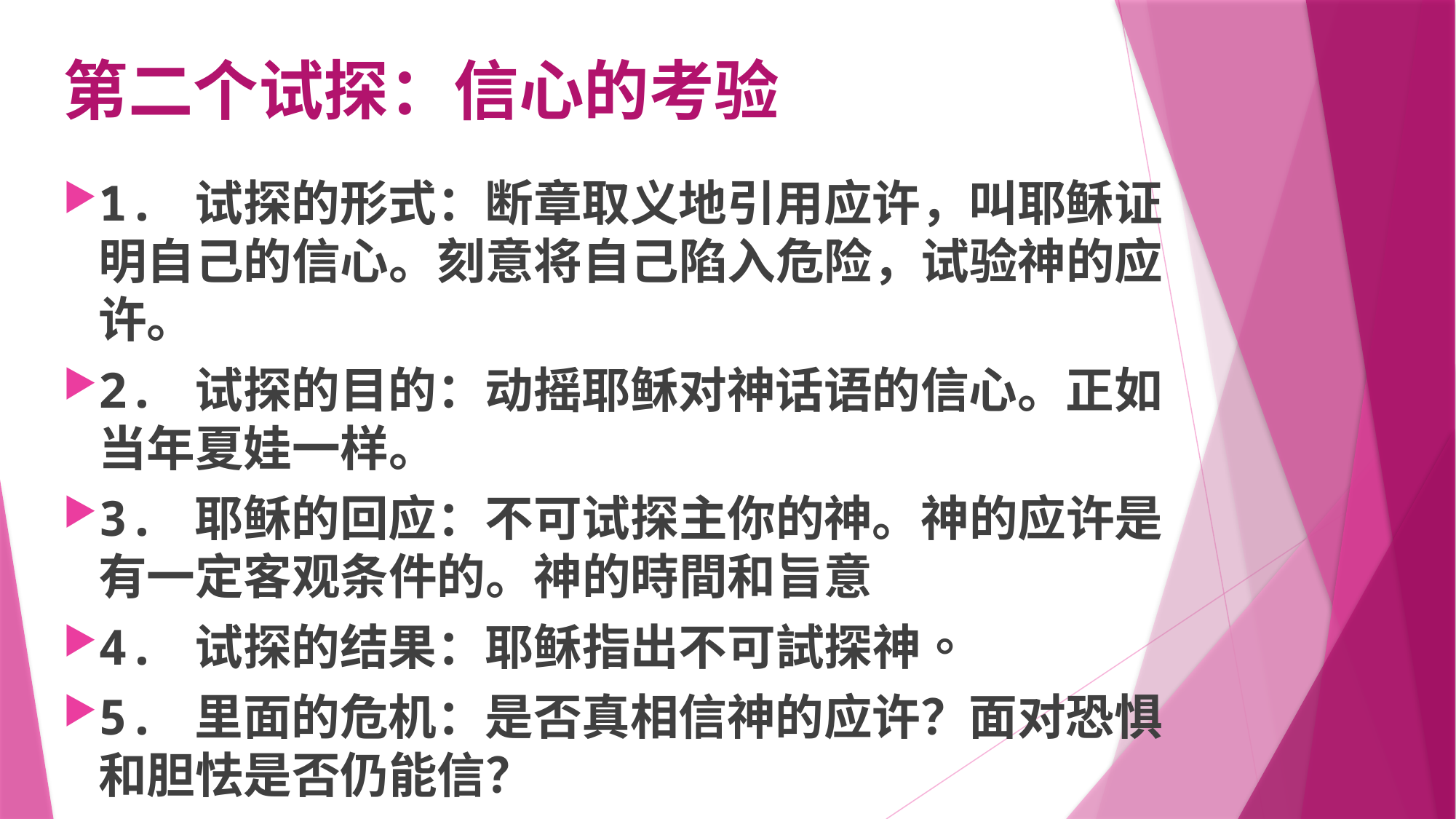

# 第二个试探：信心的考验
1. 试探的形式：断章取义地引用应许，叫耶稣证明自己的信心。刻意将自己陷入危险，试验神的应许。
2. 试探的目的：动摇耶稣对神话语的信心。正如当年夏娃一样。
3. 耶稣的回应：不可试探主你的神。神的应许是有一定客观条件的。神的時間和旨意
4. 试探的结果：耶稣指出不可試探神。
5. 里面的危机：是否真相信神的应许？面对恐惧和胆怯是否仍能信？